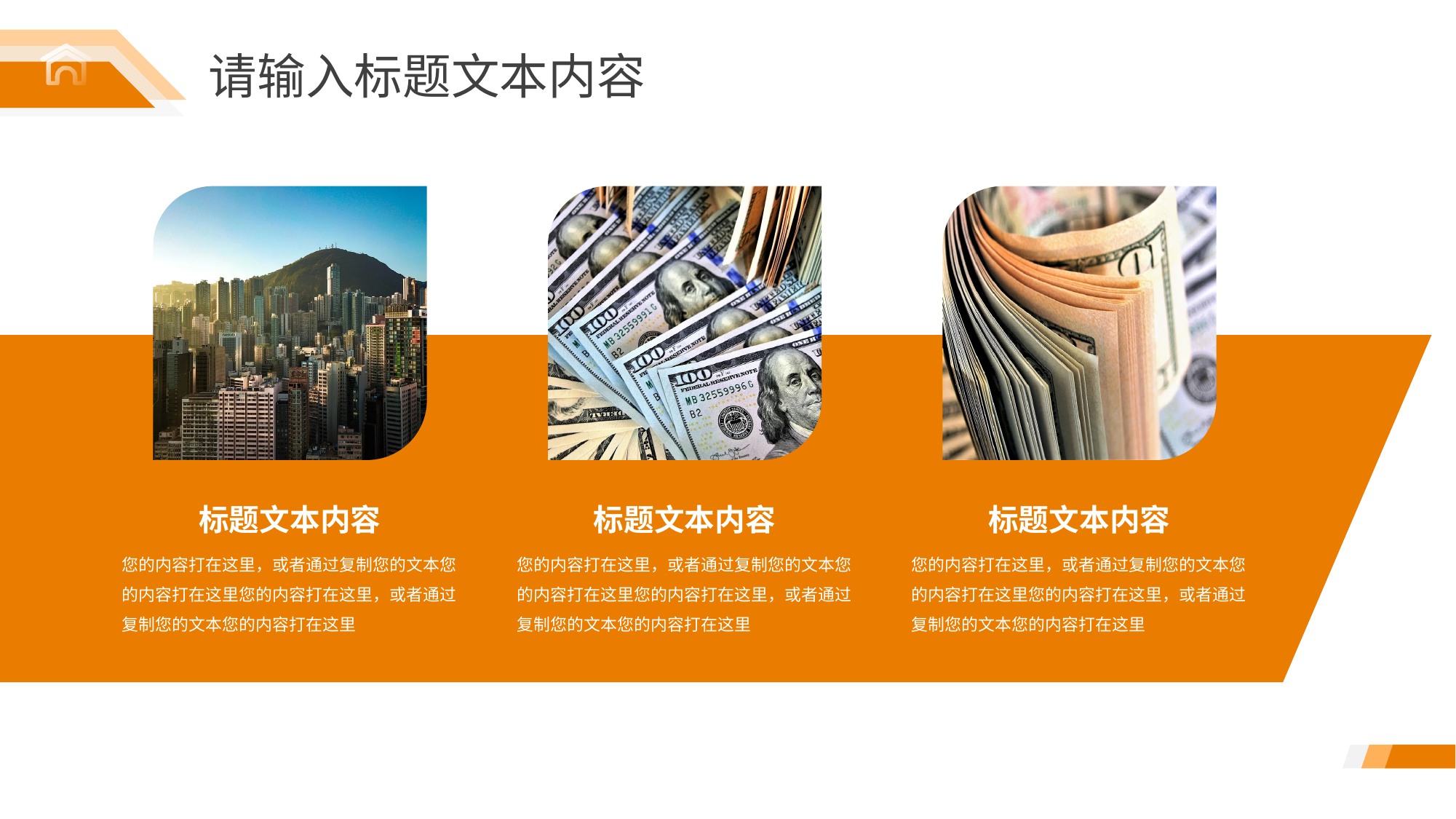

标题文本内容
您的内容打在这里，或者通过复制您的文本您的内容打在这里您的内容打在这里，或者通过复制您的文本您的内容打在这里

标题文本内容
您的内容打在这里，或者通过复制您的文本您的内容打在这里您的内容打在这里，或者通过复制您的文本您的内容打在这里

标题文本内容
您的内容打在这里，或者通过复制您的文本您的内容打在这里您的内容打在这里，或者通过复制您的文本您的内容打在这里